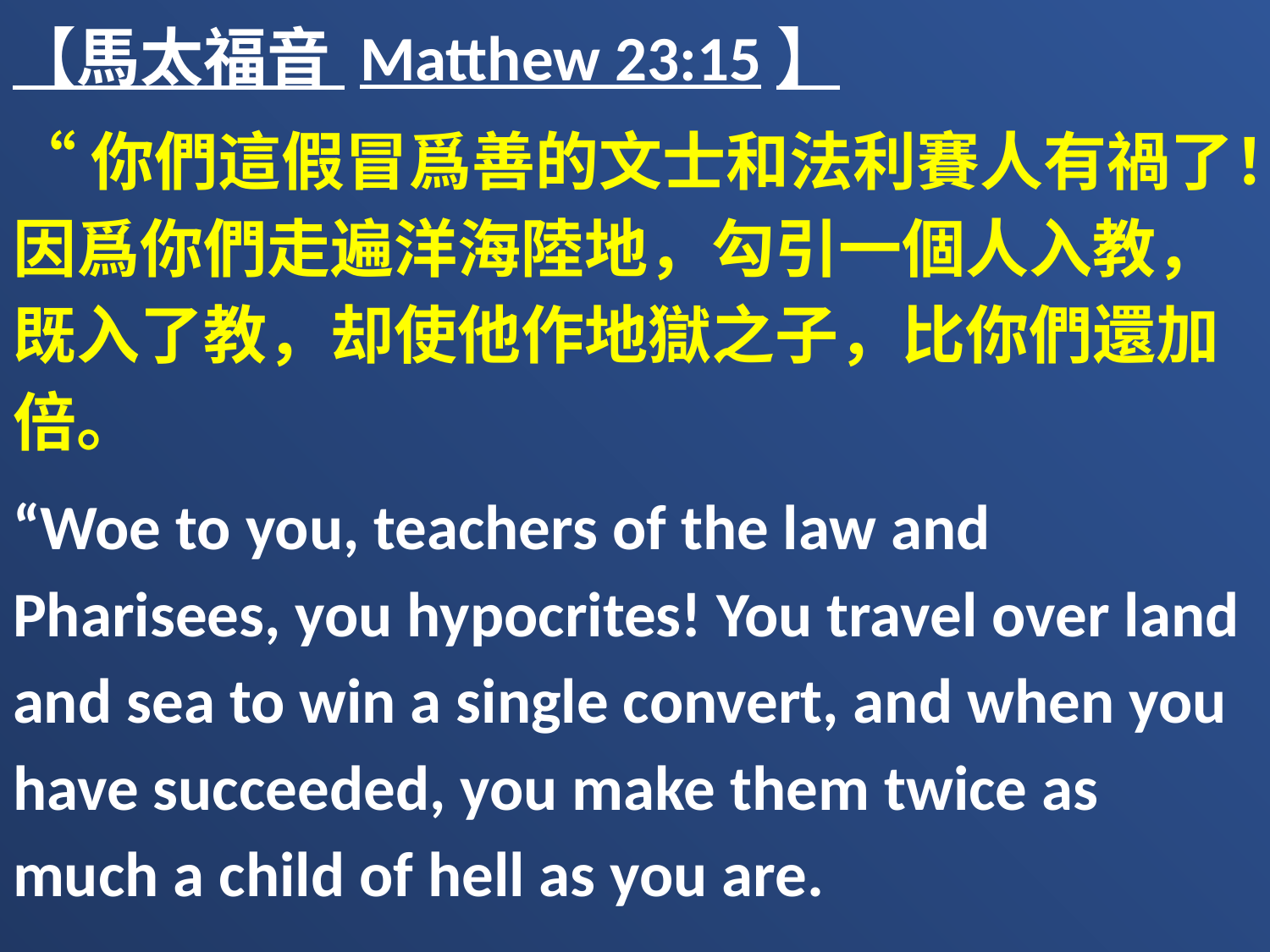

【馬太福音 Matthew 23:15】
“你們這假冒爲善的文士和法利賽人有禍了！因爲你們走遍洋海陸地，勾引一個人入教，既入了教，却使他作地獄之子，比你們還加倍。
“Woe to you, teachers of the law and Pharisees, you hypocrites! You travel over land and sea to win a single convert, and when you have succeeded, you make them twice as much a child of hell as you are.